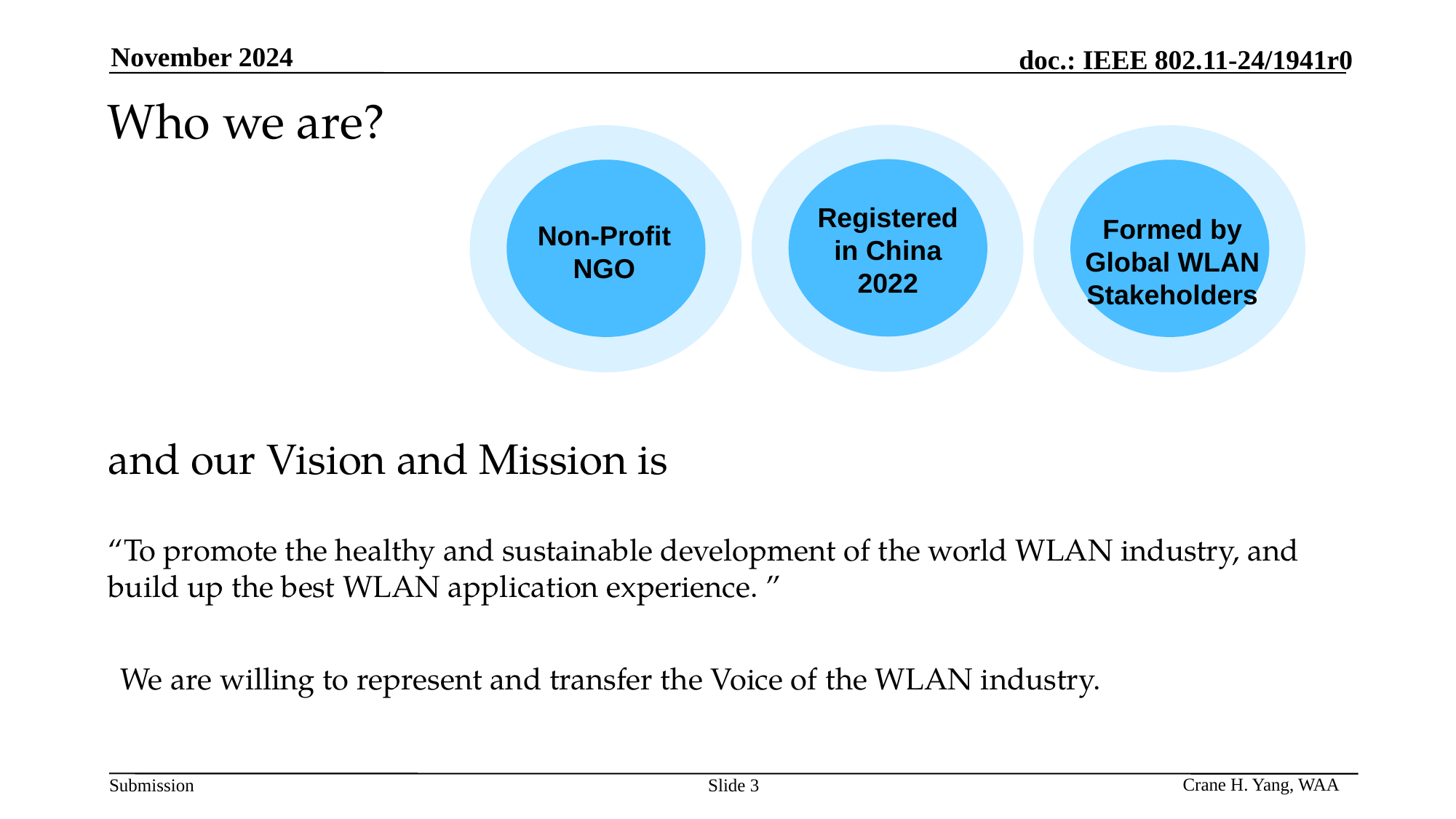

November 2024
Who we are?

Registered
in China
2022
2022年
9月22日

Formed by Global WLAN Stakeholders
2022年
9月22日

Non-Profit
NGO
2022年
9月22日
and our Vision and Mission is
“To promote the healthy and sustainable development of the world WLAN industry, and build up the best WLAN application experience. ”
We are willing to represent and transfer the Voice of the WLAN industry.
Crane H. Yang, WAA
Slide 3